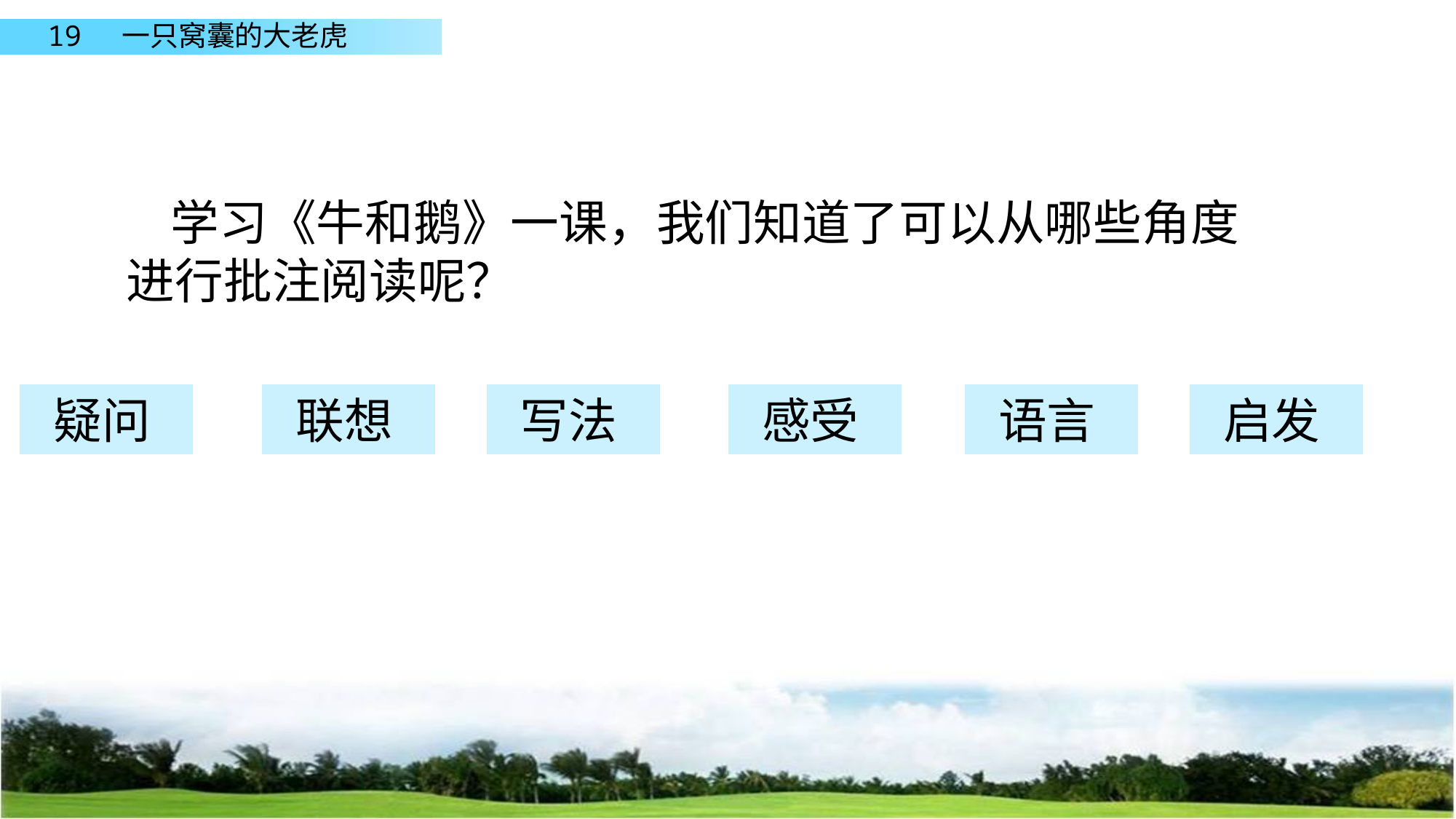

学习《牛和鹅》一课，我们知道了可以从哪些角度进行批注阅读呢？
 疑问
 联想
 写法
 感受
 语言
 启发